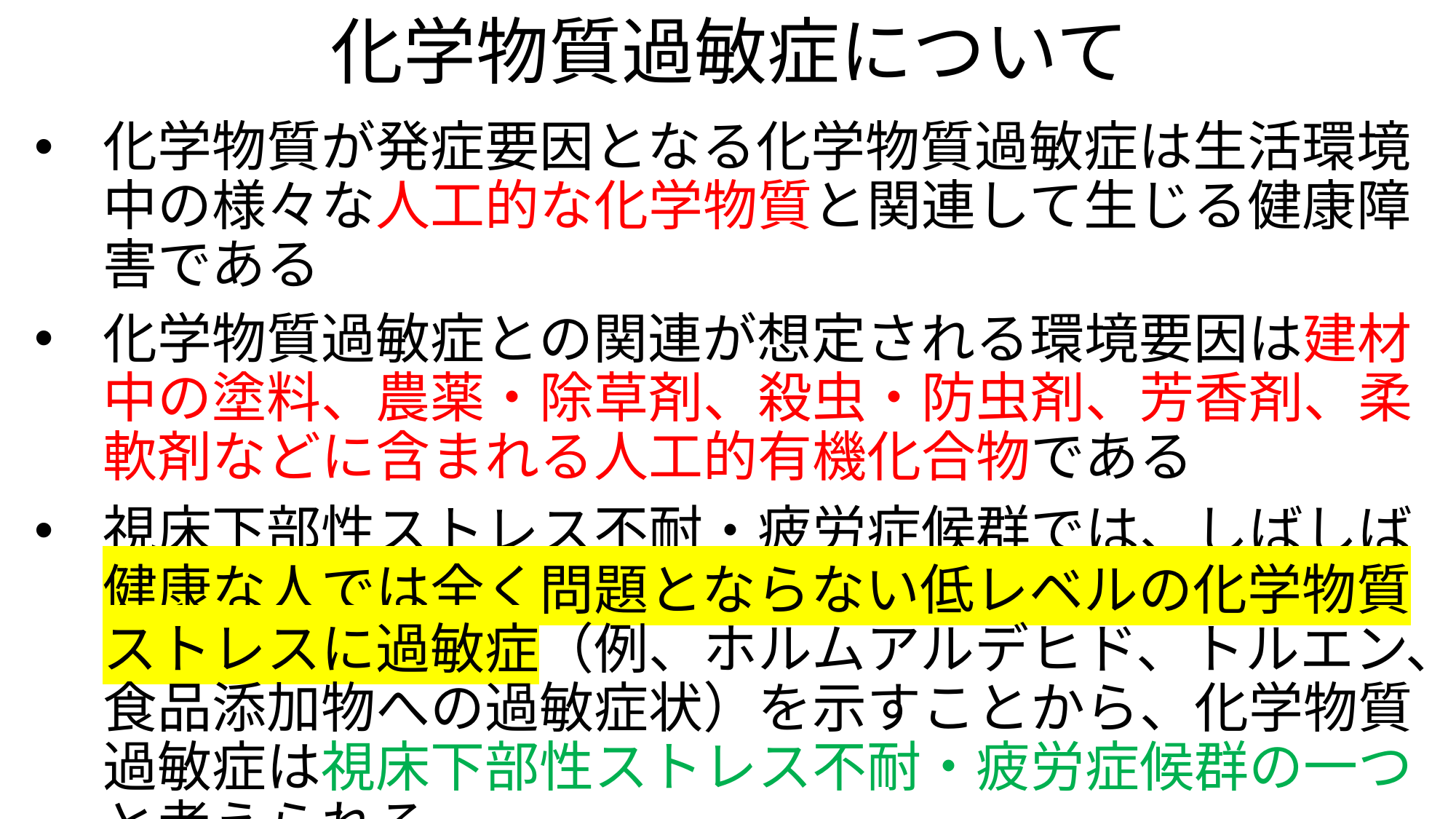

# 化学物質過敏症について
化学物質が発症要因となる化学物質過敏症は生活環境中の様々な人工的な化学物質と関連して生じる健康障害である
化学物質過敏症との関連が想定される環境要因は建材中の塗料、農薬・除草剤、殺虫・防虫剤、芳香剤、柔軟剤などに含まれる人工的有機化合物である
視床下部性ストレス不耐・疲労症候群では、しばしば健康な人では全く問題とならない低レベルの化学物質ストレスに過敏症（例、ホルムアルデヒド、トルエン、食品添加物への過敏症状）を示すことから、化学物質過敏症は視床下部性ストレス不耐・疲労症候群の一つと考えられる